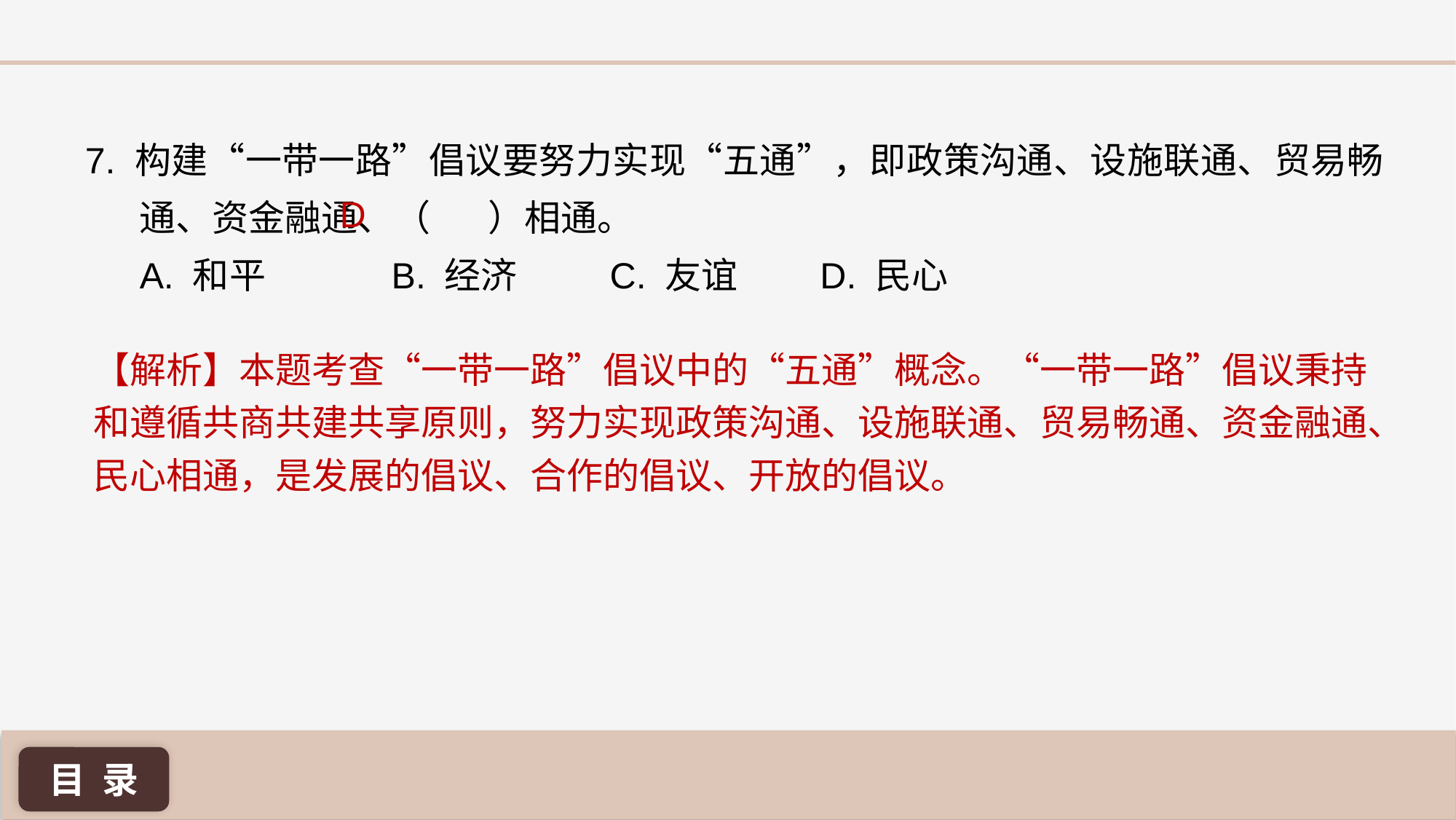

7. 构建“一带一路”倡议要努力实现“五通”，即政策沟通、设施联通、贸易畅通、资金融通、（       ）相通。
A. 和平 	   B. 经济	   C. 友谊 	  D. 民心
D
【解析】本题考查“一带一路”倡议中的“五通”概念。“一带一路”倡议秉持和遵循共商共建共享原则，努力实现政策沟通、设施联通、贸易畅通、资金融通、民心相通，是发展的倡议、合作的倡议、开放的倡议。